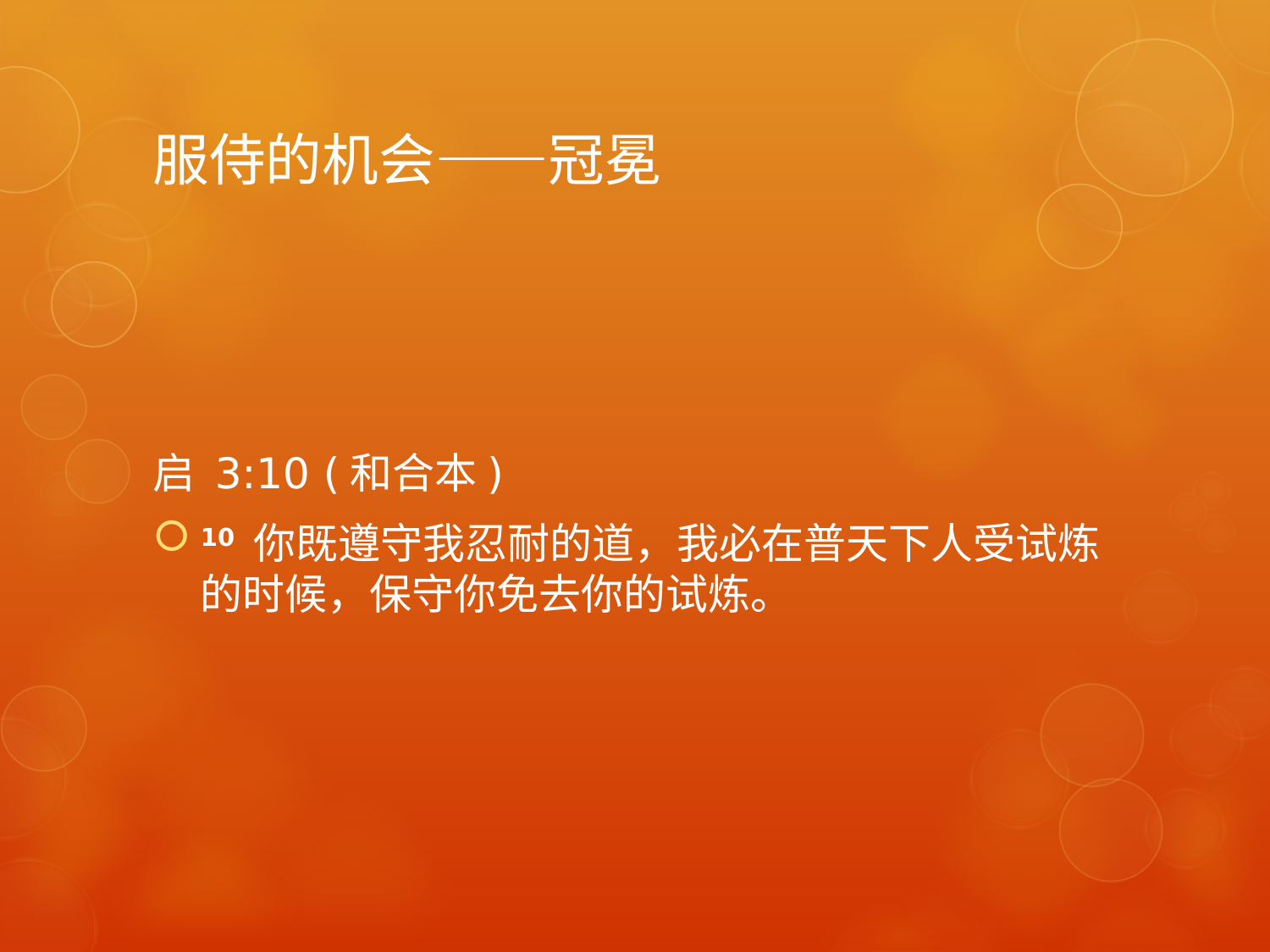

# 服侍的机会——冠冕
启 3:10 (和合本)
10 你既遵守我忍耐的道，我必在普天下人受试炼的时候，保守你免去你的试炼。